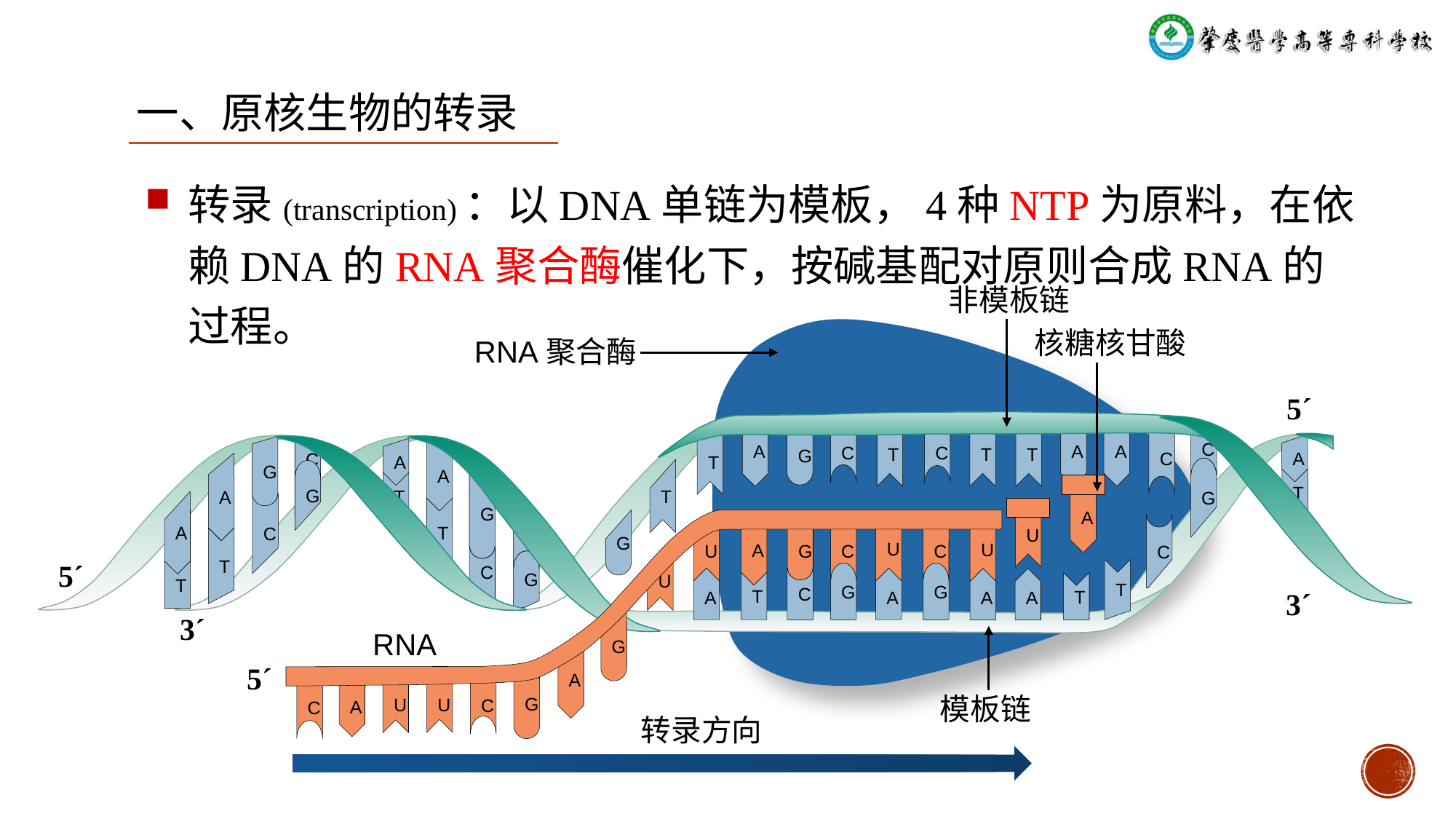

一、原核生物的转录
转录(transcription)：以DNA单链为模板，4种NTP为原料，在依赖DNA的RNA聚合酶催化下，按碱基配对原则合成RNA的过程。
非模板链
核糖核甘酸

RNA聚合酶
5´

T
T
T
C
C
C
C

G
T

G

C
A
A
A
A
A
G
T
G
A
G

T
T
A
C

U
C
A

G
C
U
U
T
A
U
C
C
G
A
C
G
U
5´
T
T
G
G
C
T
3´
A
A
A
A
T
T

3´
G
RNA
5´
A
G
U
U
C
C
模板链
A
转录方向